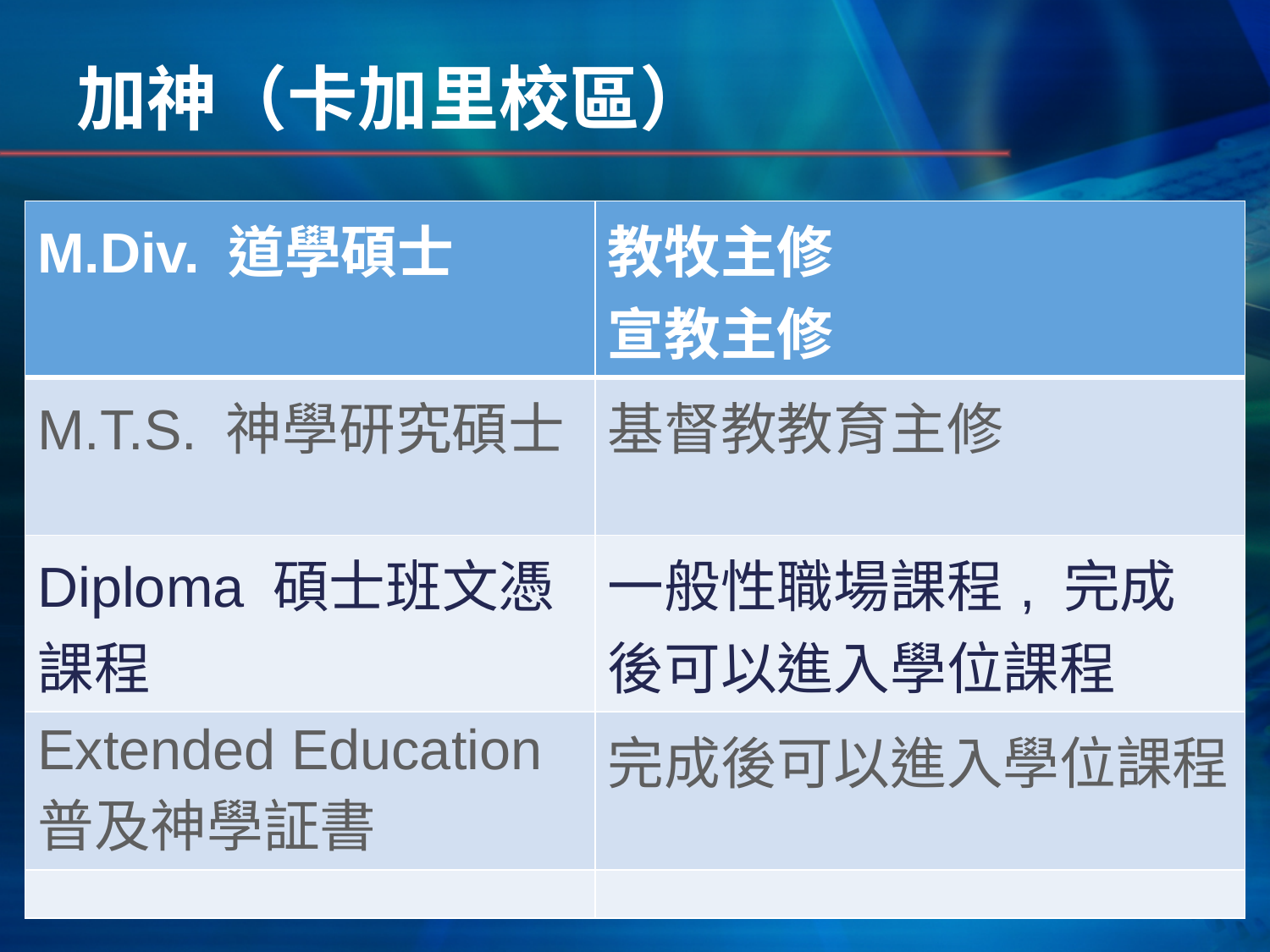

# 加神（卡加里校區）
| M.Div. 道學碩士 | 教牧主修 宣教主修 |
| --- | --- |
| M.T.S. 神學研究碩士 | 基督教教育主修 |
| Diploma 碩士班文憑課程 | 一般性職場課程, 完成後可以進入學位課程 |
| Extended Education 普及神學証書 | 完成後可以進入學位課程 |
|  |  |